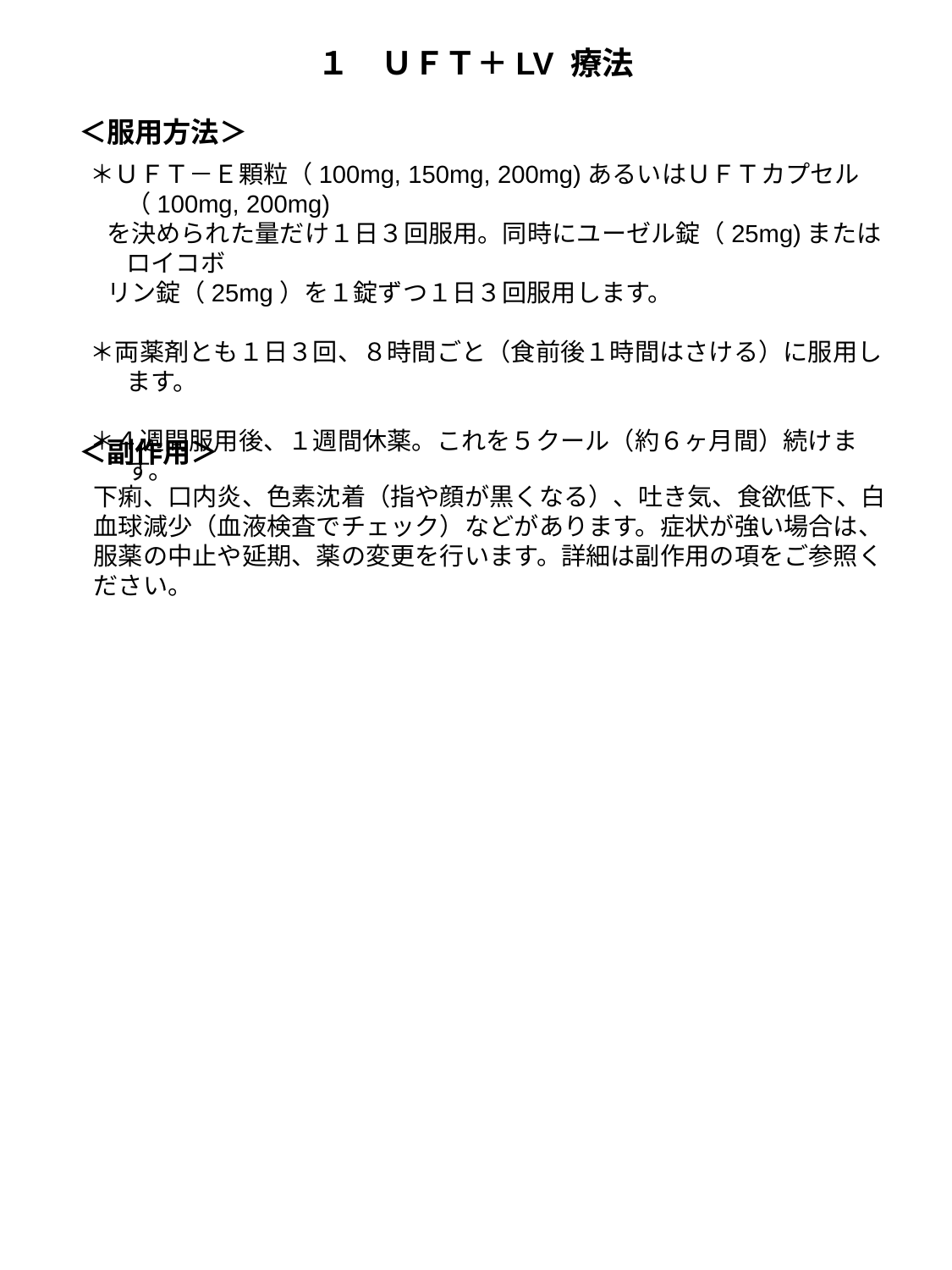

１　ＵＦＴ＋LV 療法
＜服用方法＞
 ＊ＵＦＴ－Ｅ顆粒（100mg, 150mg, 200mg)あるいはＵＦＴカプセル（100mg, 200mg)
    を決められた量だけ１日３回服用。同時にユーゼル錠（25mg)またはロイコボ
    リン錠（25mg）を１錠ずつ１日３回服用します。

 ＊両薬剤とも１日３回、８時間ごと（食前後１時間はさける）に服用します。

 ＊４週間服用後、１週間休薬。これを５クール（約６ヶ月間）続けます。

＜副作用＞
下痢、口内炎、色素沈着（指や顔が黒くなる）、吐き気、食欲低下、白血球減少（血液検査でチェック）などがあります。症状が強い場合は、服薬の中止や延期、薬の変更を行います。詳細は副作用の項をご参照ください。